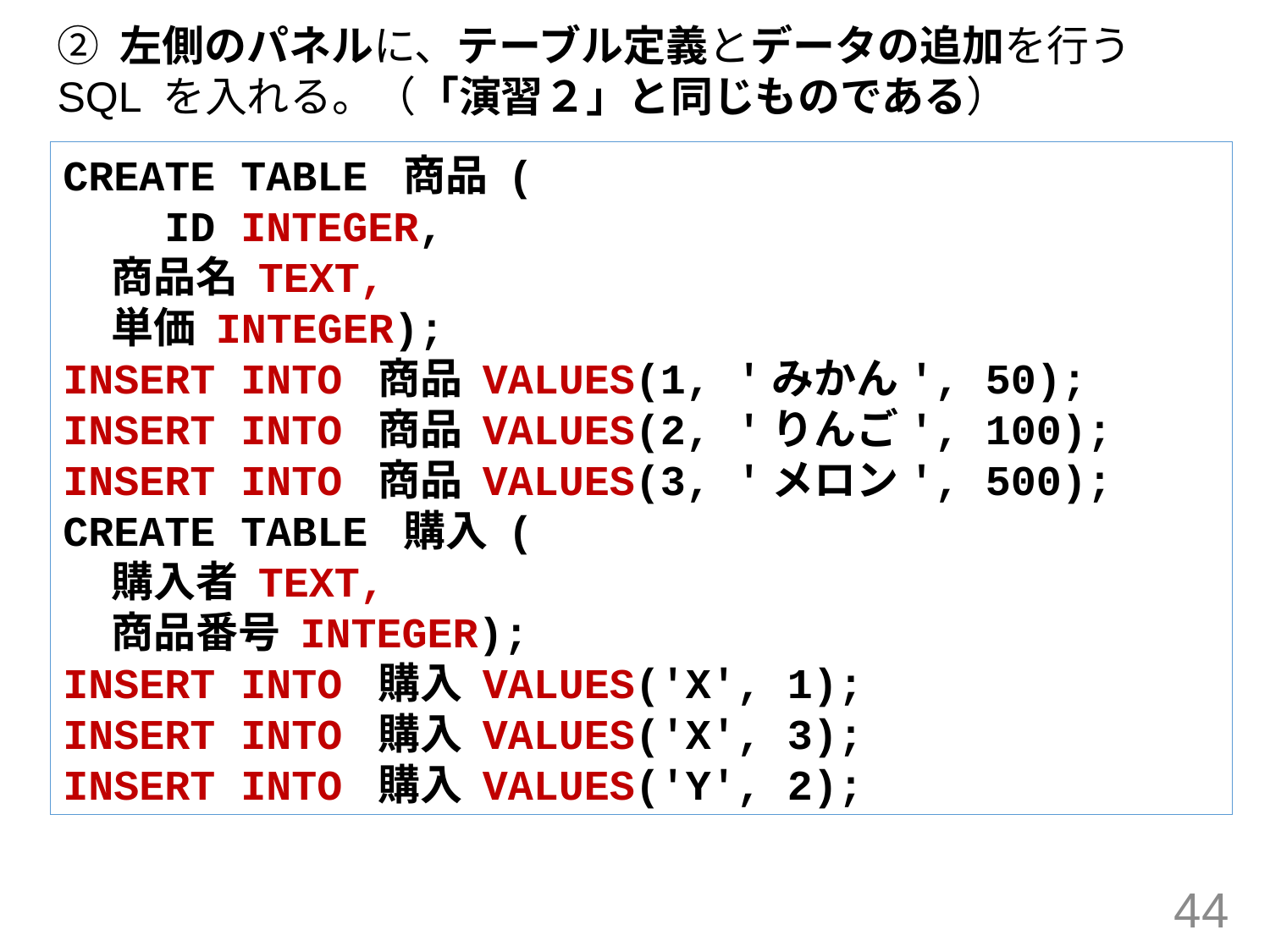

② 左側のパネルに、テーブル定義とデータの追加を行う SQL を入れる。（「演習２」と同じものである）

CREATE TABLE 商品 (
    ID INTEGER,
    商品名 TEXT,
    単価 INTEGER);
INSERT INTO 商品 VALUES(1, 'みかん', 50);
INSERT INTO 商品 VALUES(2, 'りんご', 100);
INSERT INTO 商品 VALUES(3, 'メロン', 500);
CREATE TABLE 購入 (
    購入者 TEXT,
    商品番号 INTEGER);
INSERT INTO 購入 VALUES('X', 1);
INSERT INTO 購入 VALUES('X', 3);
INSERT INTO 購入 VALUES('Y', 2);
44